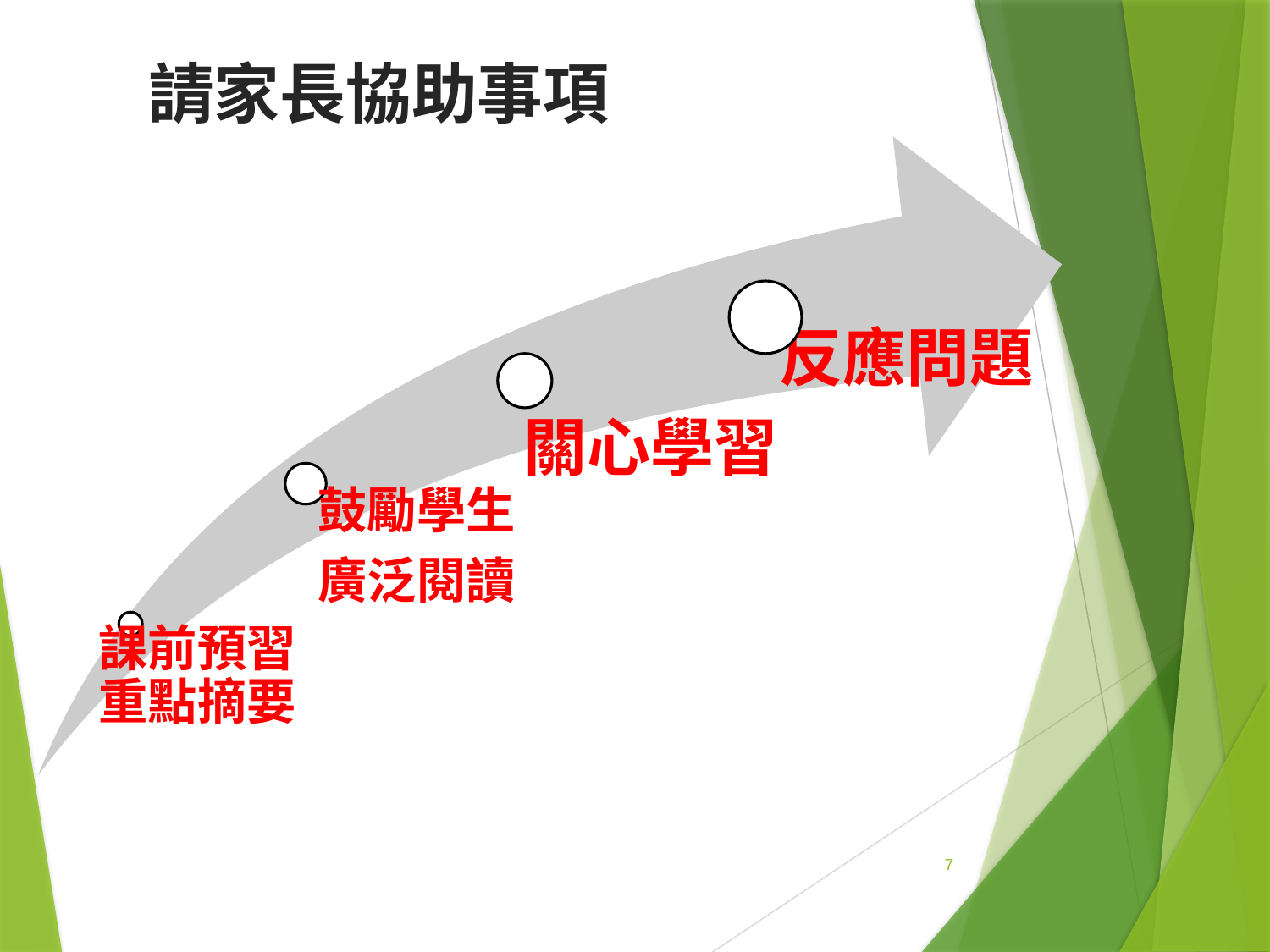

請家長協助事項
課前預習重點摘要
反應問題
鼓勵學生
廣泛閱讀
關心學習
7